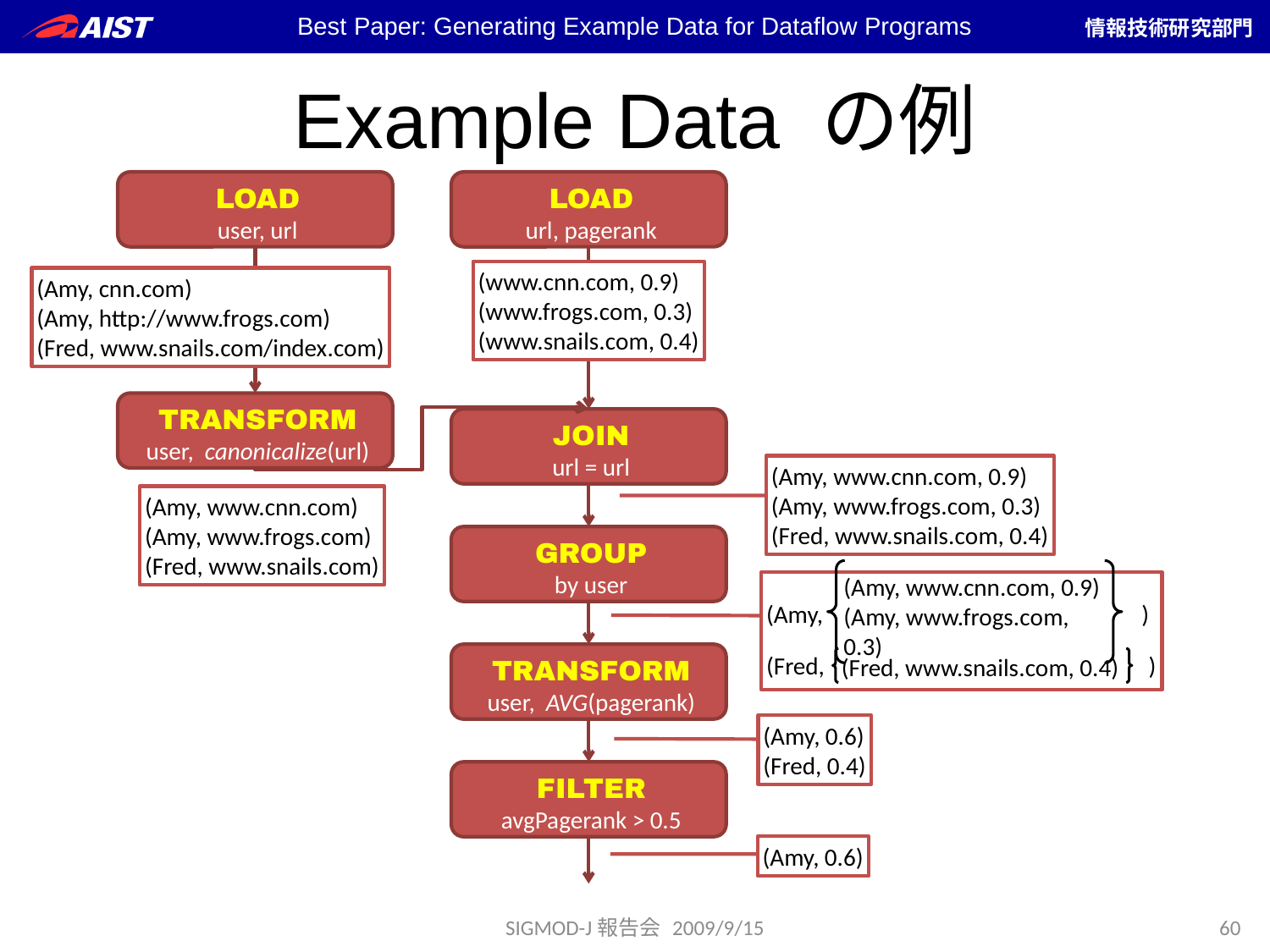

Best Paper: Generating Example Data for Dataflow Programs
# Example Data の例
LOAD
user, url
LOAD
url, pagerank
(www.cnn.com, 0.9)
(www.frogs.com, 0.3)
(www.snails.com, 0.4)
(Amy, cnn.com)
(Amy, http://www.frogs.com)
(Fred, www.snails.com/index.com)
TRANSFORM
user,  canonicalize(url)
JOIN
url = url
(Amy, www.cnn.com, 0.9)
(Amy, www.frogs.com, 0.3)
(Fred, www.snails.com, 0.4)
(Amy, www.cnn.com)
(Amy, www.frogs.com)
(Fred, www.snails.com)
GROUP
by user

(Amy,                                                          )

(Fred,                                                           )
(Amy, www.cnn.com, 0.9)
(Amy, www.frogs.com, 0.3)
TRANSFORM
user,  AVG(pagerank)
(Fred, www.snails.com, 0.4)
(Amy, 0.6)
(Fred, 0.4)

FILTER
avgPagerank > 0.5
(Amy, 0.6)
SIGMOD-J報告会 2009/9/15
60